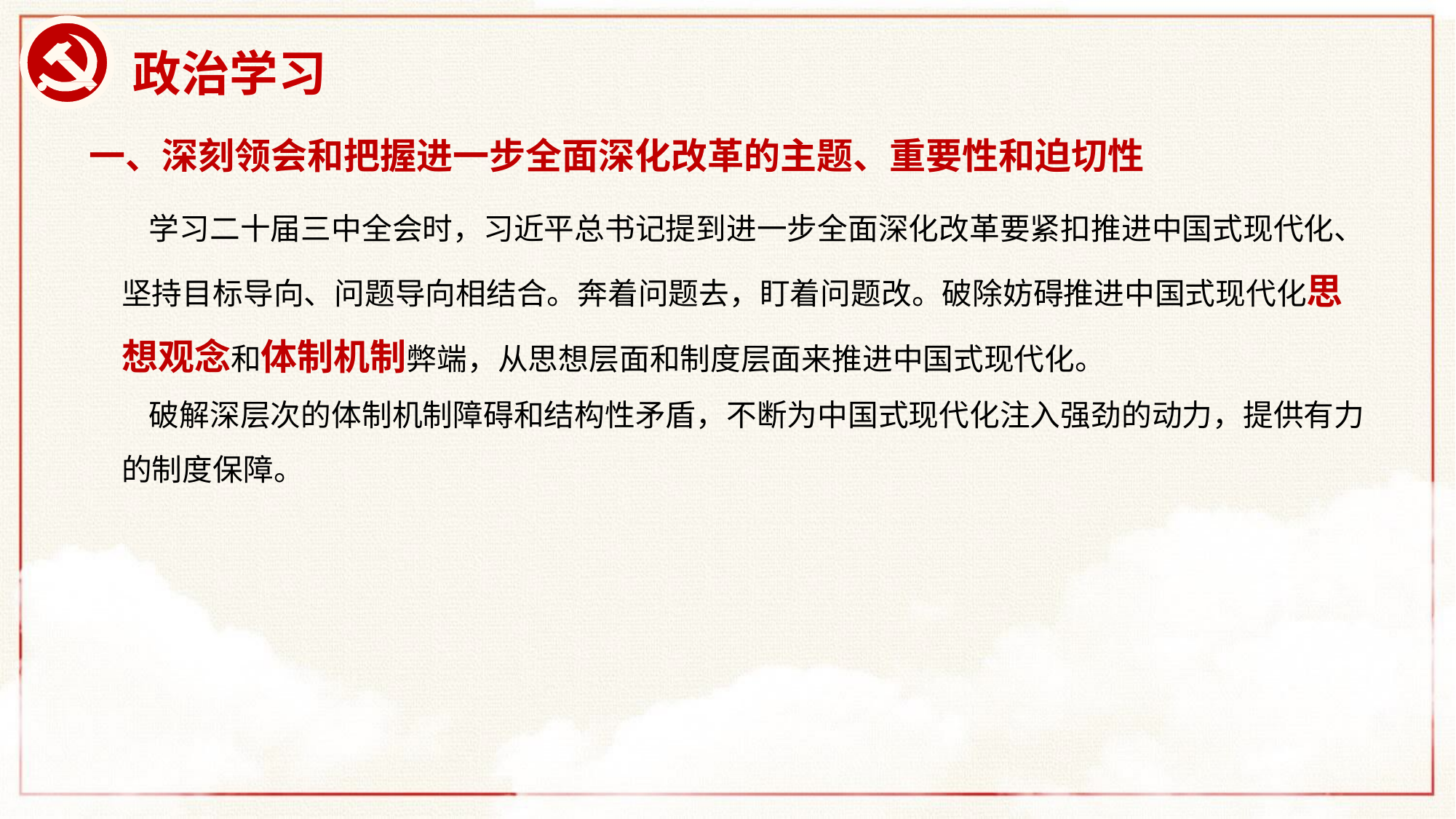

# 政治学习
一、深刻领会和把握进一步全面深化改革的主题、重要性和迫切性

   学习二十届三中全会时，习近平总书记提到进一步全面深化改革要紧扣推进中国式现代化、坚持目标导向、问题导向相结合。奔着问题去，盯着问题改。破除妨碍推进中国式现代化思想观念和体制机制弊端，从思想层面和制度层面来推进中国式现代化。
   破解深层次的体制机制障碍和结构性矛盾，不断为中国式现代化注入强劲的动力，提供有力的制度保障。